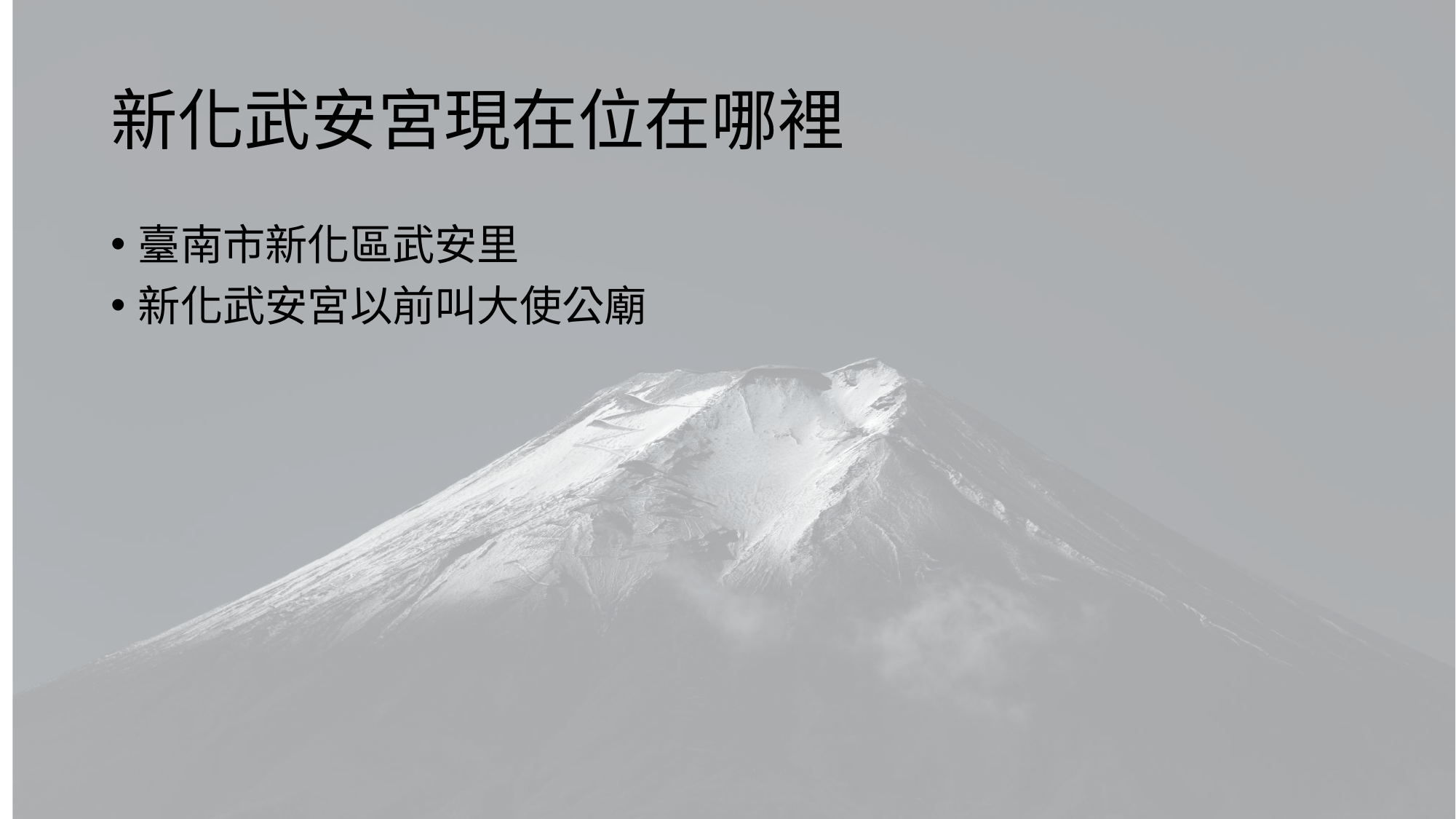

# 新化武安宮現在位在哪裡
臺南市新化區武安里
新化武安宮以前叫大使公廟